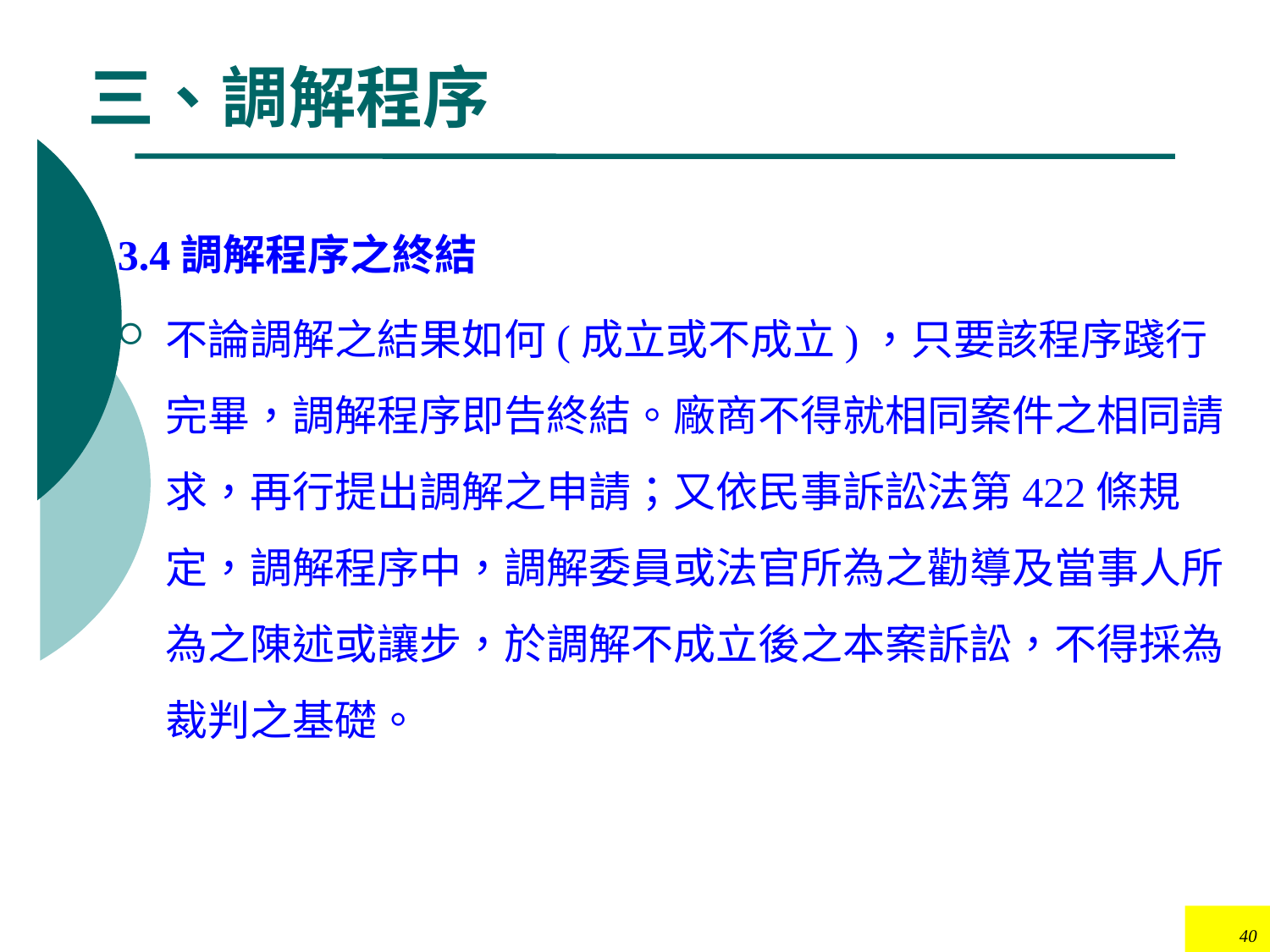

# 三、調解程序
3.4調解程序之終結
不論調解之結果如何(成立或不成立)，只要該程序踐行完畢，調解程序即告終結。廠商不得就相同案件之相同請求，再行提出調解之申請；又依民事訴訟法第422條規定，調解程序中，調解委員或法官所為之勸導及當事人所為之陳述或讓步，於調解不成立後之本案訴訟，不得採為裁判之基礎。
40